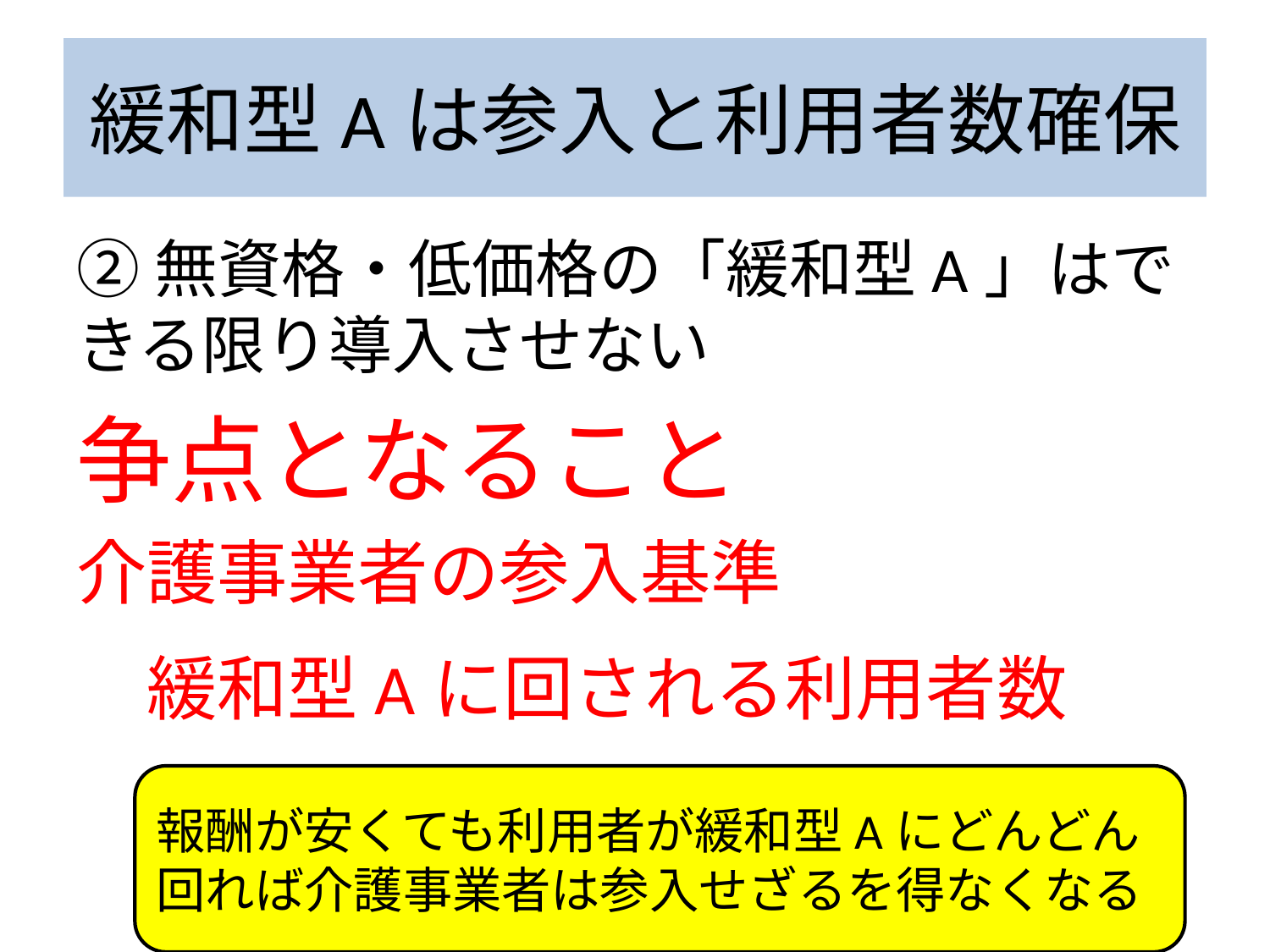

# 緩和型Aは参入と利用者数確保
②無資格・低価格の「緩和型A」はできる限り導入させない
争点となること
介護事業者の参入基準
　緩和型Aに回される利用者数
報酬が安くても利用者が緩和型Aにどんどん回れば介護事業者は参入せざるを得なくなる